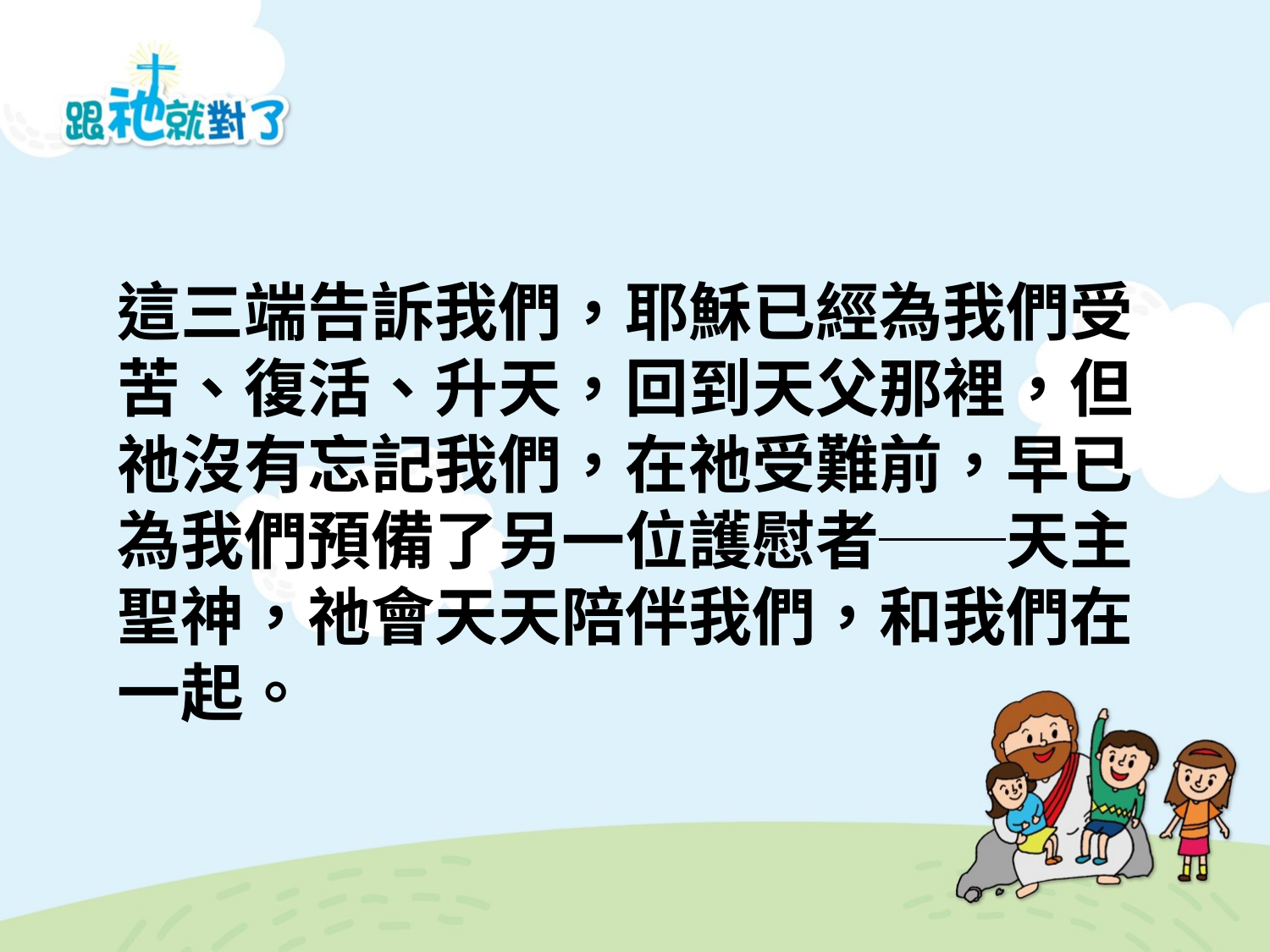

這三端告訴我們，耶穌已經為我們受苦、復活、升天，回到天父那裡，但祂沒有忘記我們，在祂受難前，早已為我們預備了另一位護慰者──天主聖神，祂會天天陪伴我們，和我們在一起。